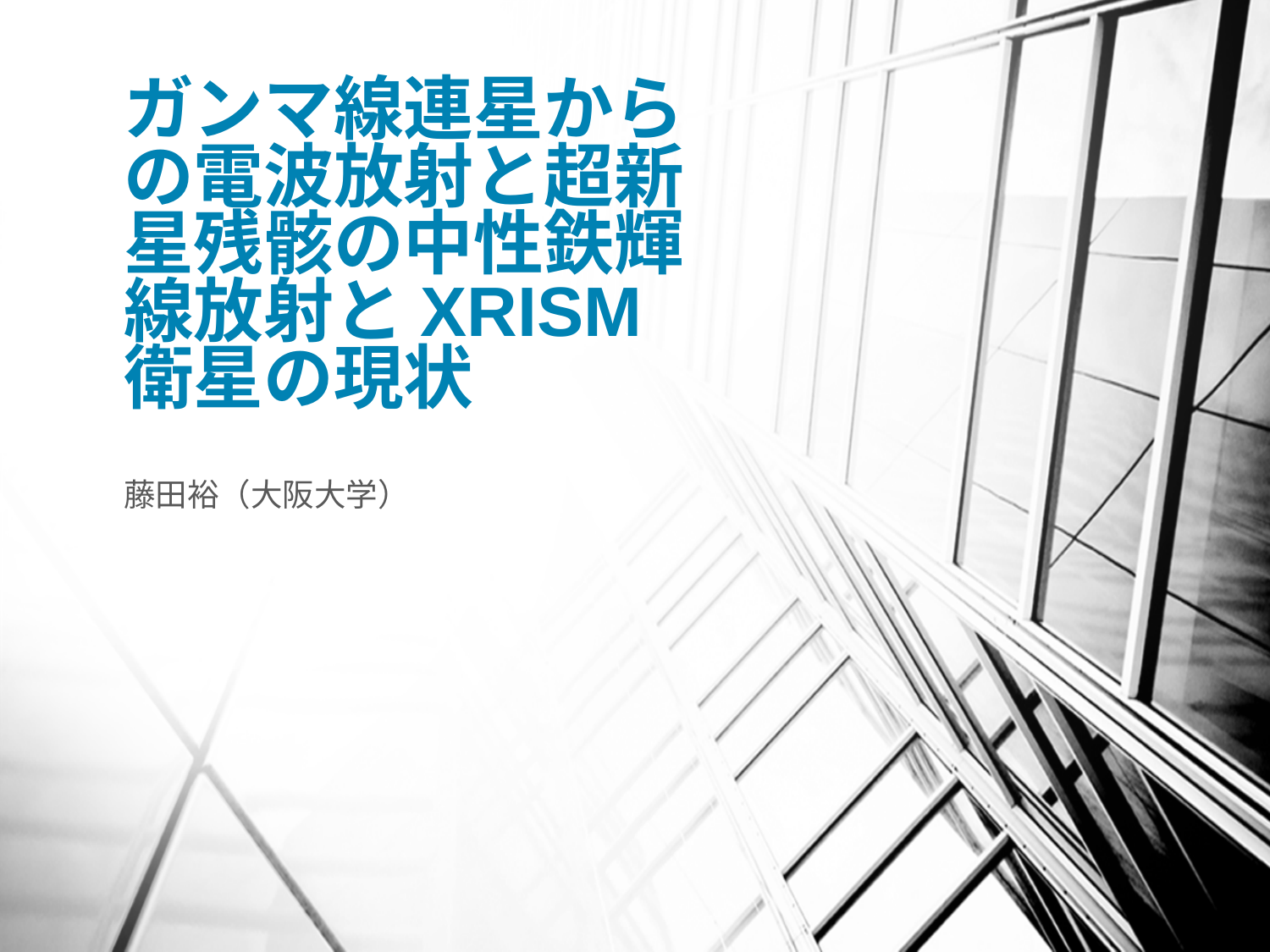

# ガンマ線連星からの電波放射と超新星残骸の中性鉄輝線放射とXRISM衛星の現状
藤田裕（大阪大学）